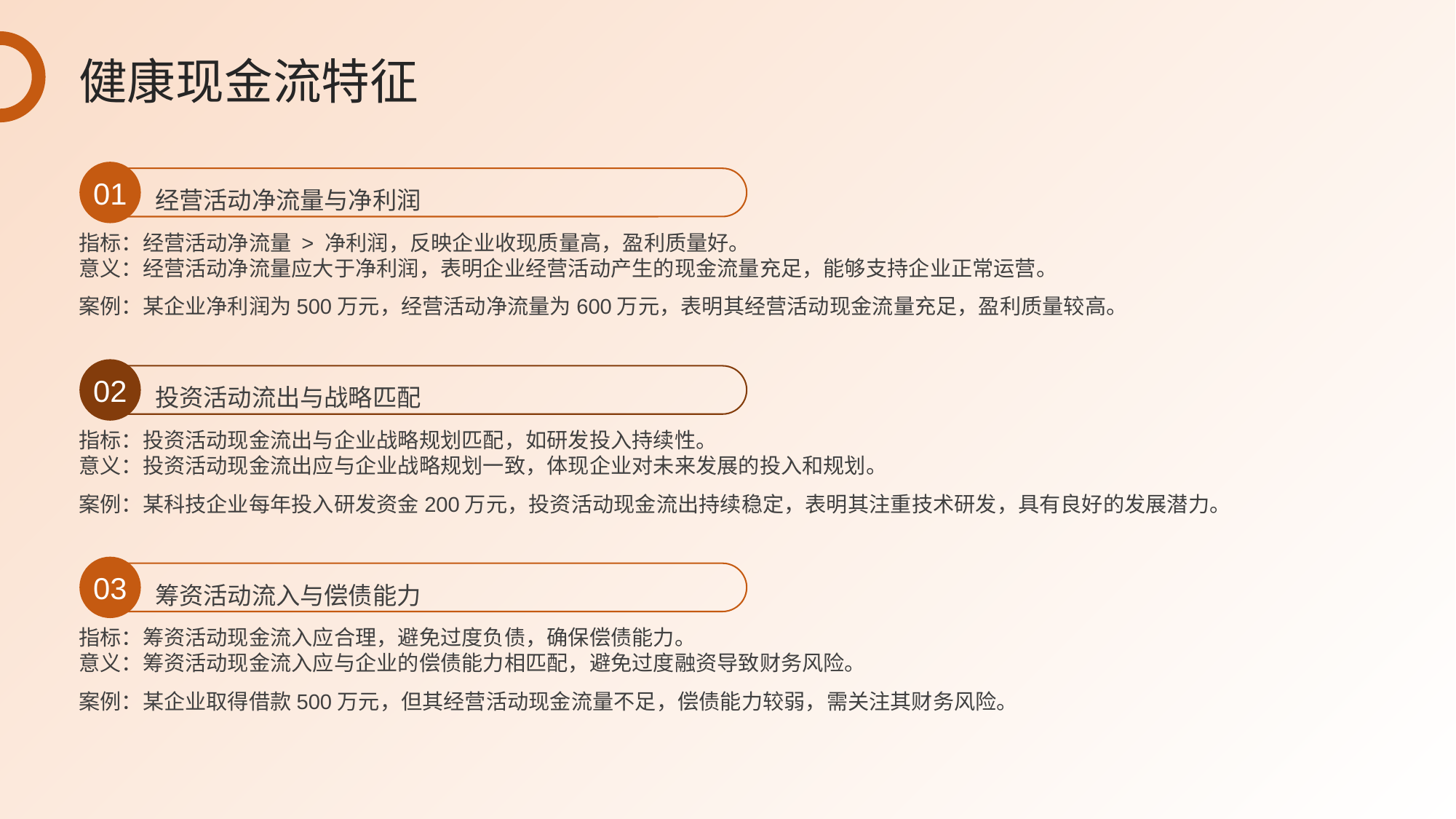

健康现金流特征

01
经营活动净流量与净利润
指标：经营活动净流量 > 净利润，反映企业收现质量高，盈利质量好。
意义：经营活动净流量应大于净利润，表明企业经营活动产生的现金流量充足，能够支持企业正常运营。
案例：某企业净利润为500万元，经营活动净流量为600万元，表明其经营活动现金流量充足，盈利质量较高。

02
投资活动流出与战略匹配
指标：投资活动现金流出与企业战略规划匹配，如研发投入持续性。
意义：投资活动现金流出应与企业战略规划一致，体现企业对未来发展的投入和规划。
案例：某科技企业每年投入研发资金200万元，投资活动现金流出持续稳定，表明其注重技术研发，具有良好的发展潜力。

03
筹资活动流入与偿债能力
指标：筹资活动现金流入应合理，避免过度负债，确保偿债能力。
意义：筹资活动现金流入应与企业的偿债能力相匹配，避免过度融资导致财务风险。
案例：某企业取得借款500万元，但其经营活动现金流量不足，偿债能力较弱，需关注其财务风险。